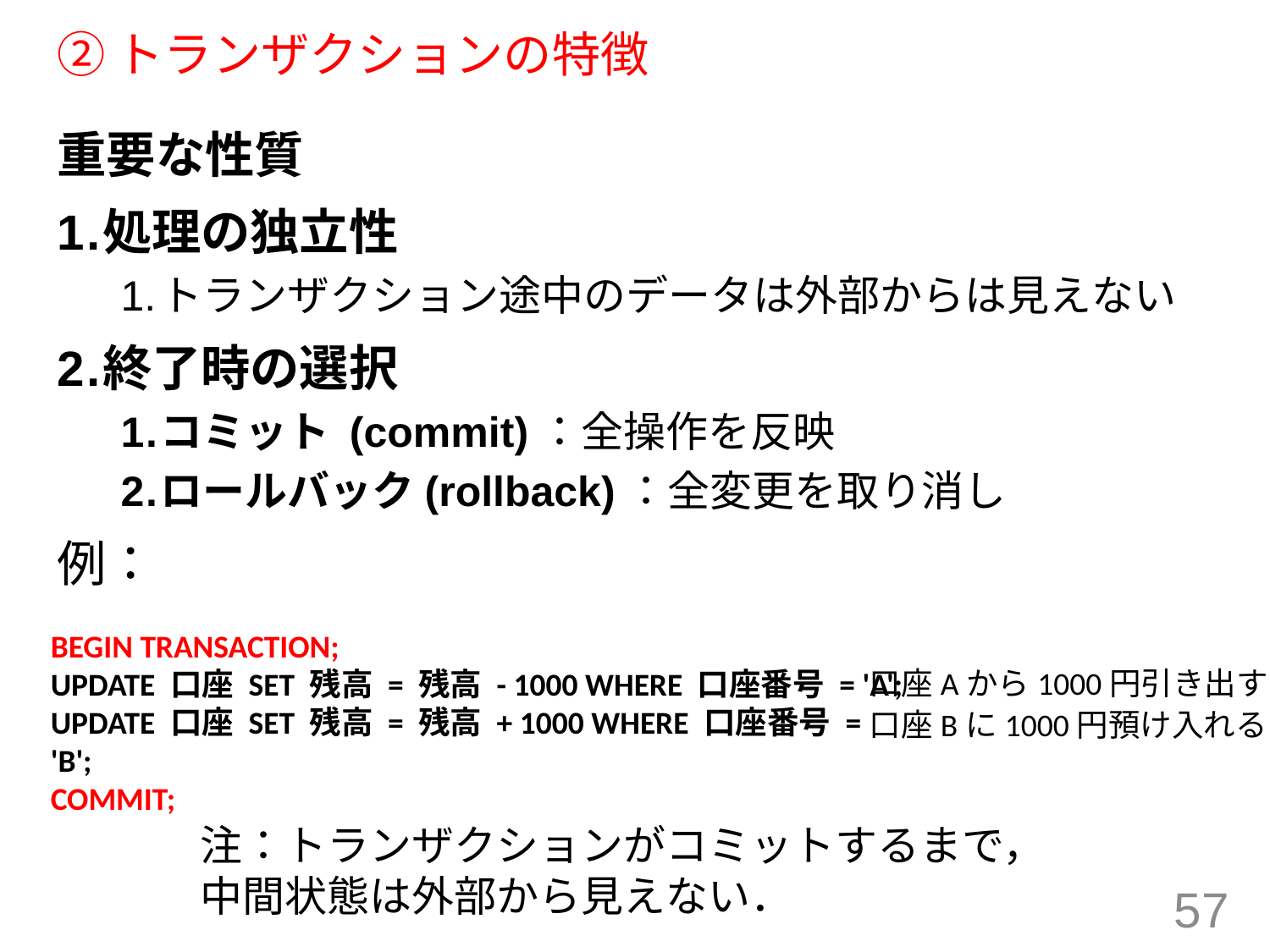

# ②トランザクションの特徴
重要な性質
処理の独立性
トランザクション途中のデータは外部からは見えない
終了時の選択
コミット (commit)：全操作を反映
ロールバック(rollback)：全変更を取り消し
例：

BEGIN TRANSACTION;
UPDATE 口座 SET 残高 = 残高 - 1000 WHERE 口座番号 = 'A';
UPDATE 口座 SET 残高 = 残高 + 1000 WHERE 口座番号 = 'B';
COMMIT;
口座Aから1000円引き出す
口座Bに1000円預け入れる
注：トランザクションがコミットするまで，中間状態は外部から見えない．
57